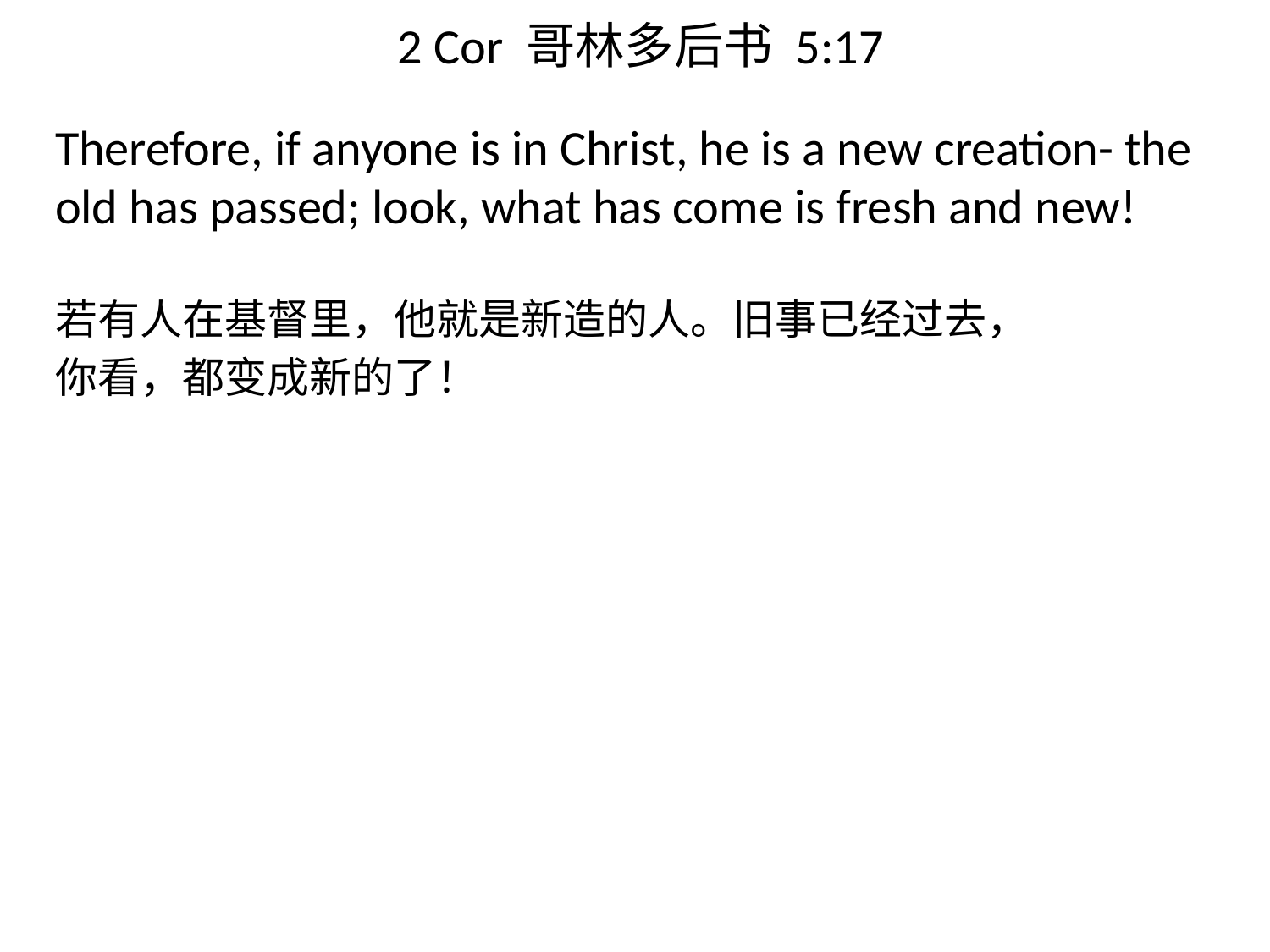

# 2 Cor 哥林多后书 5:17

Therefore, if anyone is in Christ, he is a new creation- the old has passed; look, what has come is fresh and new!

若有人在基督里，他就是新造的人。旧事已经过去，
你看，都变成新的了！